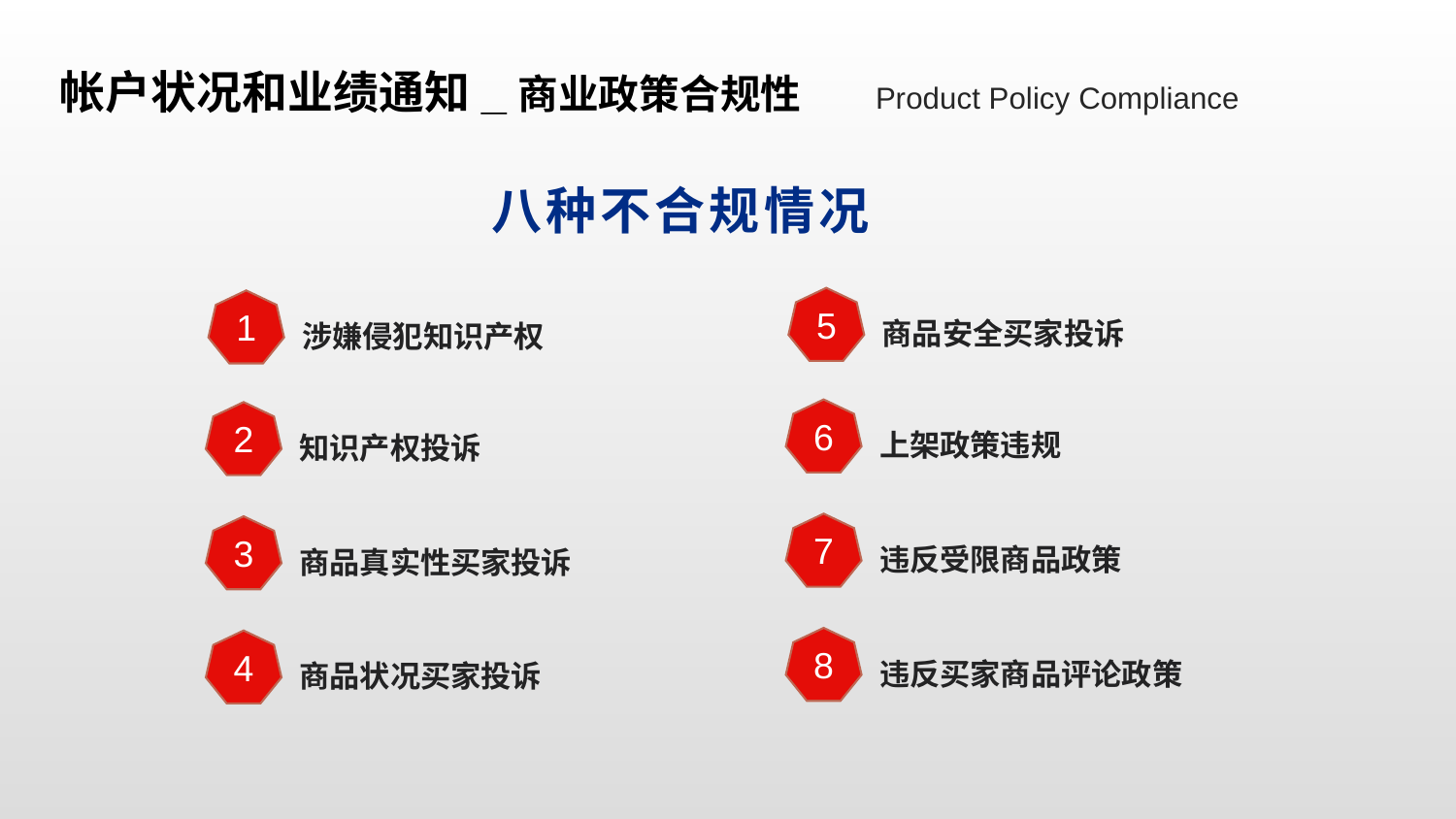

帐户状况和业绩通知_商业政策合规性       Product Policy Compliance

八种不合规情况
5
商品安全买家投诉
1
涉嫌侵犯知识产权
6
上架政策违规
2
知识产权投诉
7
违反受限商品政策
3
商品真实性买家投诉
8
违反买家商品评论政策
4
商品状况买家投诉